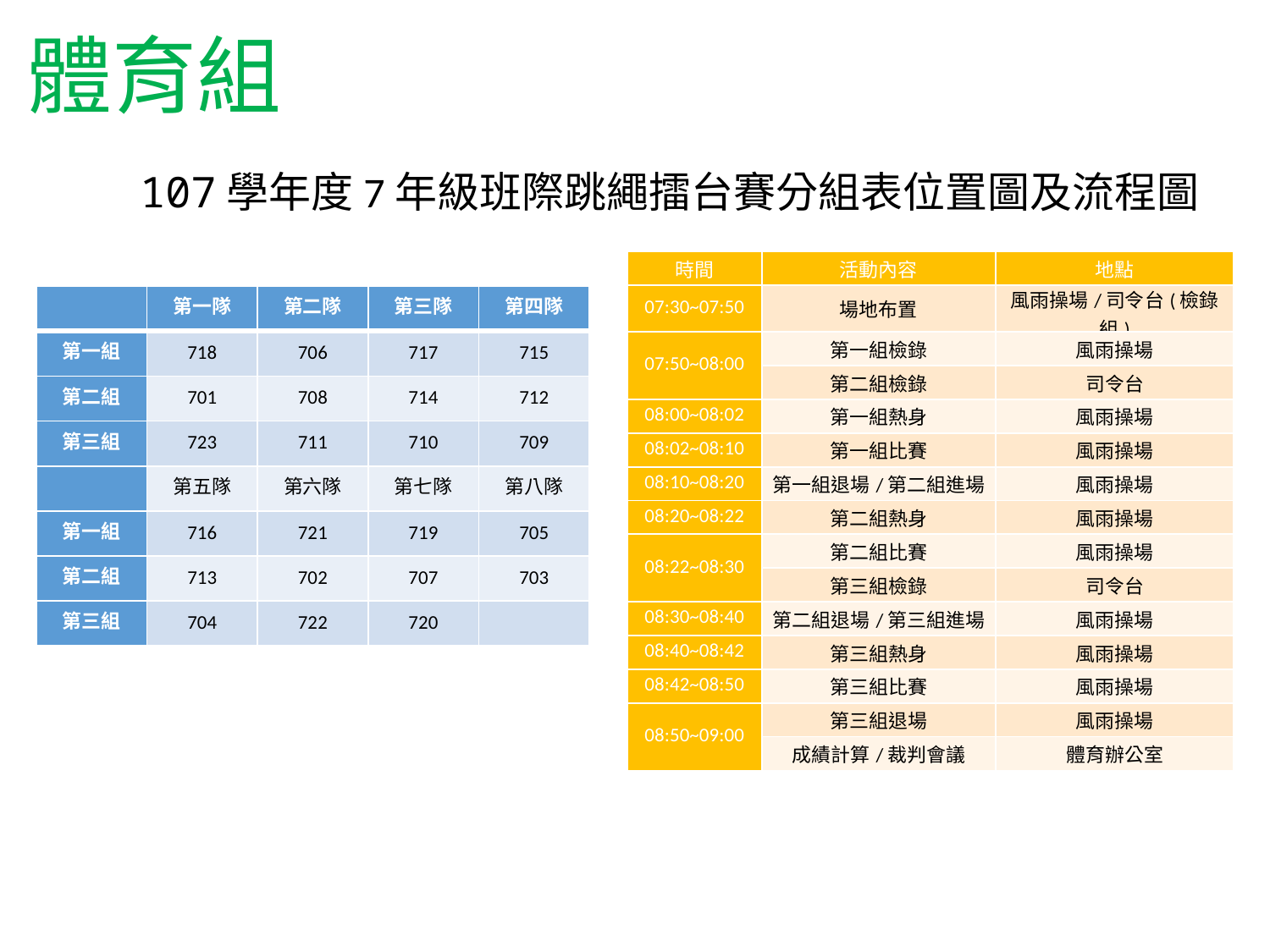

體育組
107學年度7年級班際跳繩擂台賽分組表位置圖及流程圖
| 時間 | 活動內容 | 地點 |
| --- | --- | --- |
| 07:30~07:50 | 場地布置 | 風雨操場/司令台(檢錄組) |
| 07:50~08:00 | 第一組檢錄 | 風雨操場 |
|  | 第二組檢錄 | 司令台 |
| 08:00~08:02 | 第一組熱身 | 風雨操場 |
| 08:02~08:10 | 第一組比賽 | 風雨操場 |
| 08:10~08:20 | 第一組退場/第二組進場 | 風雨操場 |
| 08:20~08:22 | 第二組熱身 | 風雨操場 |
| 08:22~08:30 | 第二組比賽 | 風雨操場 |
|  | 第三組檢錄 | 司令台 |
| 08:30~08:40 | 第二組退場/第三組進場 | 風雨操場 |
| 08:40~08:42 | 第三組熱身 | 風雨操場 |
| 08:42~08:50 | 第三組比賽 | 風雨操場 |
| 08:50~09:00 | 第三組退場 | 風雨操場 |
|  | 成績計算/裁判會議 | 體育辦公室 |
|  | 第一隊 | 第二隊 | 第三隊 | 第四隊 |
| --- | --- | --- | --- | --- |
| 第一組 | 718 | 706 | 717 | 715 |
| 第二組 | 701 | 708 | 714 | 712 |
| 第三組 | 723 | 711 | 710 | 709 |
|  | 第五隊 | 第六隊 | 第七隊 | 第八隊 |
| 第一組 | 716 | 721 | 719 | 705 |
| 第二組 | 713 | 702 | 707 | 703 |
| 第三組 | 704 | 722 | 720 |  |